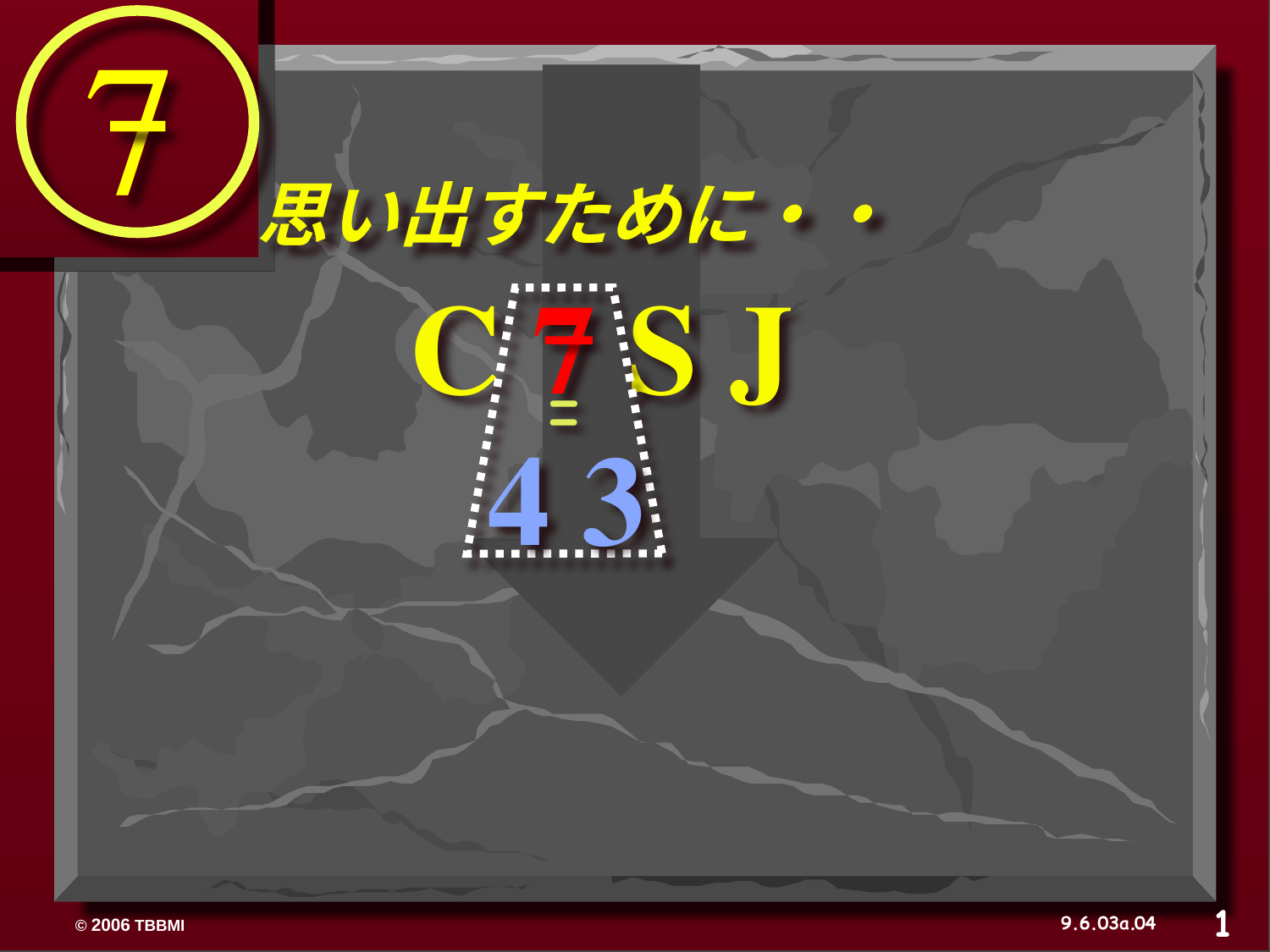

7

思い出すために・・
C 7 S J

=

    4 3

1
04